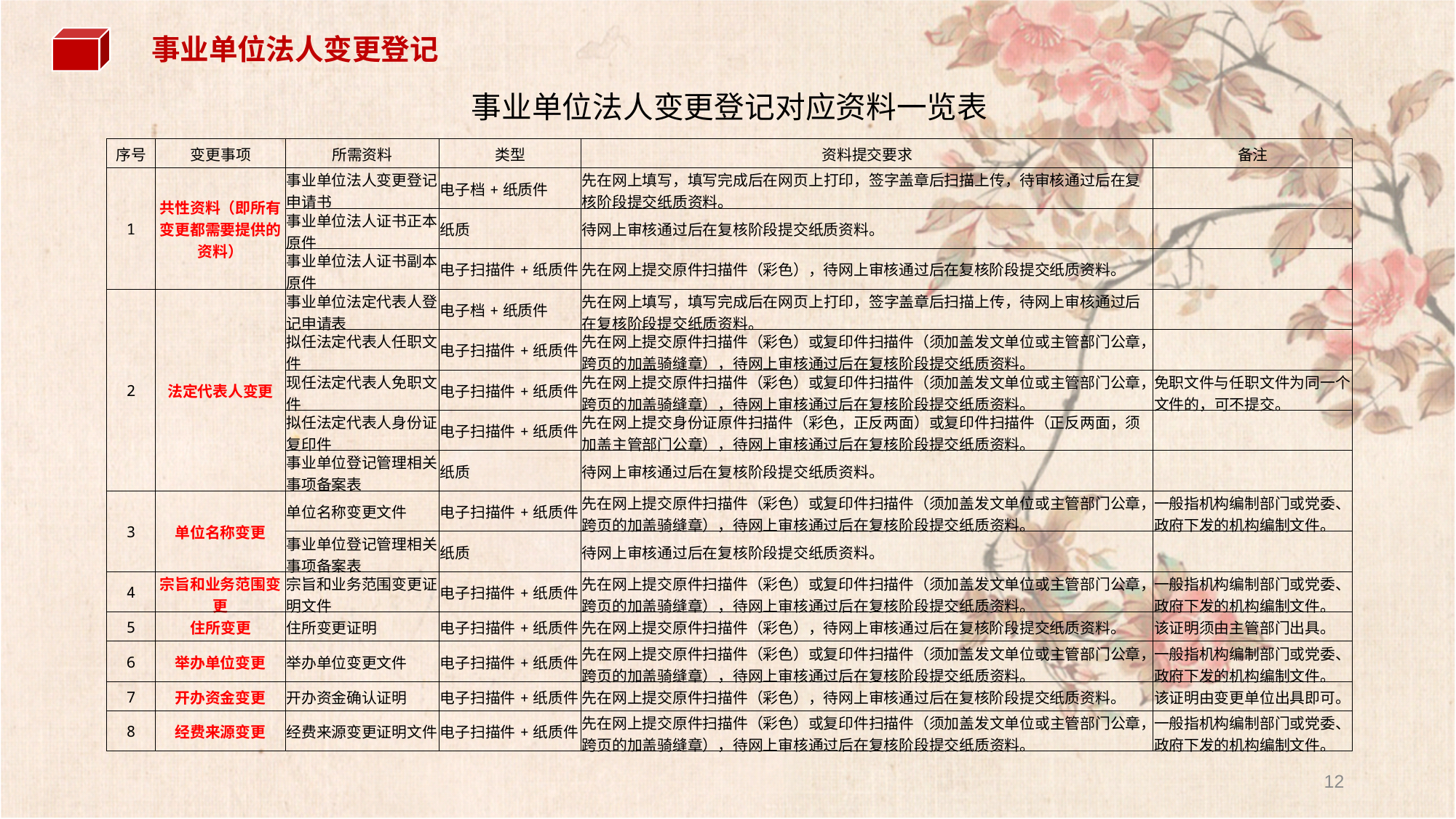

事业单位法人变更登记

| 事业单位法人变更登记对应资料一览表 |  |  |  |  |  |
| --- | --- | --- | --- | --- | --- |
|  |  |  |  |  |  |
| 序号 | 变更事项 | 所需资料 | 类型 | 资料提交要求 | 备注 |
| 1 | 共性资料（即所有变更都需要提供的资料） | 事业单位法人变更登记申请书 | 电子档+纸质件 | 先在网上填写，填写完成后在网页上打印，签字盖章后扫描上传，待审核通过后在复核阶段提交纸质资料。 |  |
|  |  | 事业单位法人证书正本原件 | 纸质 | 待网上审核通过后在复核阶段提交纸质资料。 |  |
|  |  | 事业单位法人证书副本原件 | 电子扫描件+纸质件 | 先在网上提交原件扫描件（彩色），待网上审核通过后在复核阶段提交纸质资料。 |  |
| 2 | 法定代表人变更 | 事业单位法定代表人登记申请表 | 电子档+纸质件 | 先在网上填写，填写完成后在网页上打印，签字盖章后扫描上传，待网上审核通过后在复核阶段提交纸质资料。 |  |
|  |  | 拟任法定代表人任职文件 | 电子扫描件+纸质件 | 先在网上提交原件扫描件（彩色）或复印件扫描件（须加盖发文单位或主管部门公章，跨页的加盖骑缝章），待网上审核通过后在复核阶段提交纸质资料。 |  |
|  |  | 现任法定代表人免职文件 | 电子扫描件+纸质件 | 先在网上提交原件扫描件（彩色）或复印件扫描件（须加盖发文单位或主管部门公章，跨页的加盖骑缝章），待网上审核通过后在复核阶段提交纸质资料。 | 免职文件与任职文件为同一个文件的，可不提交。 |
|  |  | 拟任法定代表人身份证复印件 | 电子扫描件+纸质件 | 先在网上提交身份证原件扫描件（彩色，正反两面）或复印件扫描件（正反两面，须加盖主管部门公章），待网上审核通过后在复核阶段提交纸质资料。 |  |
|  |  | 事业单位登记管理相关事项备案表 | 纸质 | 待网上审核通过后在复核阶段提交纸质资料。 |  |
| 3 | 单位名称变更 | 单位名称变更文件 | 电子扫描件+纸质件 | 先在网上提交原件扫描件（彩色）或复印件扫描件（须加盖发文单位或主管部门公章，跨页的加盖骑缝章），待网上审核通过后在复核阶段提交纸质资料。 | 一般指机构编制部门或党委、政府下发的机构编制文件。 |
|  |  | 事业单位登记管理相关事项备案表 | 纸质 | 待网上审核通过后在复核阶段提交纸质资料。 |  |
| 4 | 宗旨和业务范围变更 | 宗旨和业务范围变更证明文件 | 电子扫描件+纸质件 | 先在网上提交原件扫描件（彩色）或复印件扫描件（须加盖发文单位或主管部门公章，跨页的加盖骑缝章），待网上审核通过后在复核阶段提交纸质资料。 | 一般指机构编制部门或党委、政府下发的机构编制文件。 |
| 5 | 住所变更 | 住所变更证明 | 电子扫描件+纸质件 | 先在网上提交原件扫描件（彩色），待网上审核通过后在复核阶段提交纸质资料。 | 该证明须由主管部门出具。 |
| 6 | 举办单位变更 | 举办单位变更文件 | 电子扫描件+纸质件 | 先在网上提交原件扫描件（彩色）或复印件扫描件（须加盖发文单位或主管部门公章，跨页的加盖骑缝章），待网上审核通过后在复核阶段提交纸质资料。 | 一般指机构编制部门或党委、政府下发的机构编制文件。 |
| 7 | 开办资金变更 | 开办资金确认证明 | 电子扫描件+纸质件 | 先在网上提交原件扫描件（彩色），待网上审核通过后在复核阶段提交纸质资料。 | 该证明由变更单位出具即可。 |
| 8 | 经费来源变更 | 经费来源变更证明文件 | 电子扫描件+纸质件 | 先在网上提交原件扫描件（彩色）或复印件扫描件（须加盖发文单位或主管部门公章，跨页的加盖骑缝章），待网上审核通过后在复核阶段提交纸质资料。 | 一般指机构编制部门或党委、政府下发的机构编制文件。 |
12